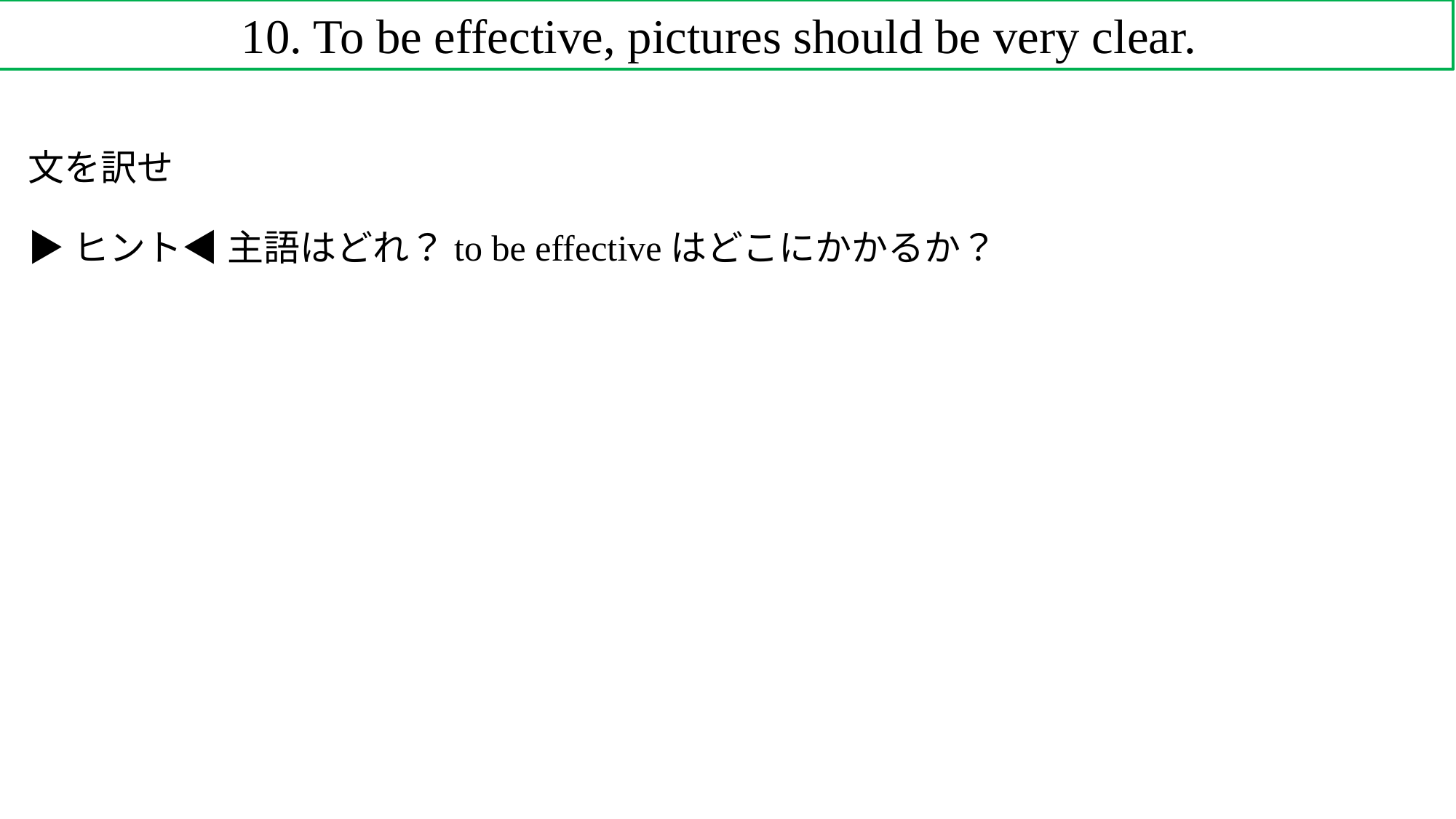

10. To be effective, pictures should be very clear.
文を訳せ
▶ヒント◀ 主語はどれ？to be effectiveはどこにかかるか？